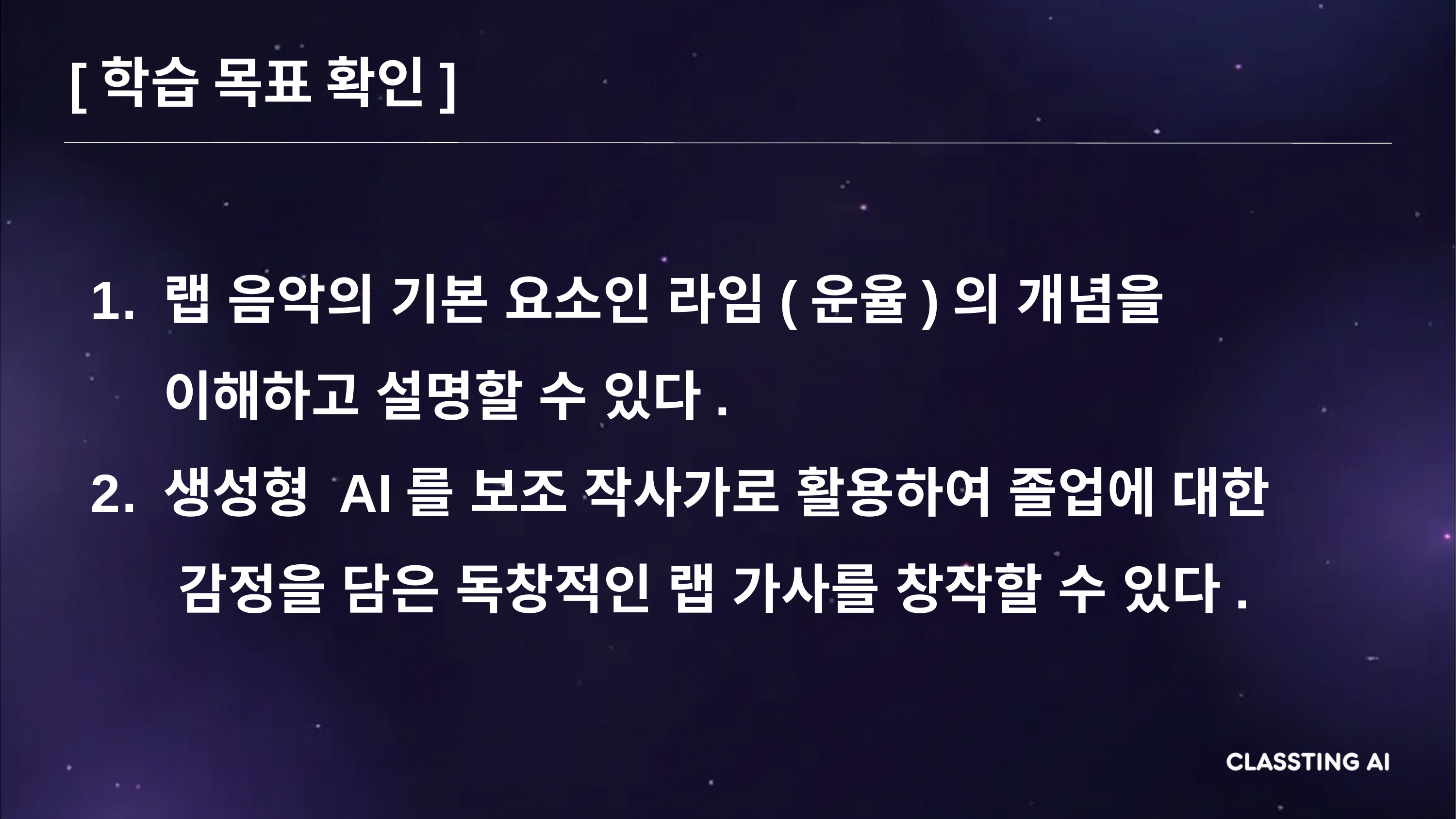

[학습 목표 확인]

랩 음악의 기본 요소인 라임(운율)의 개념을 이해하고 설명할 수 있다.
생성형 AI를 보조 작사가로 활용하여 졸업에 대한
     감정을 담은 독창적인 랩 가사를 창작할 수 있다.